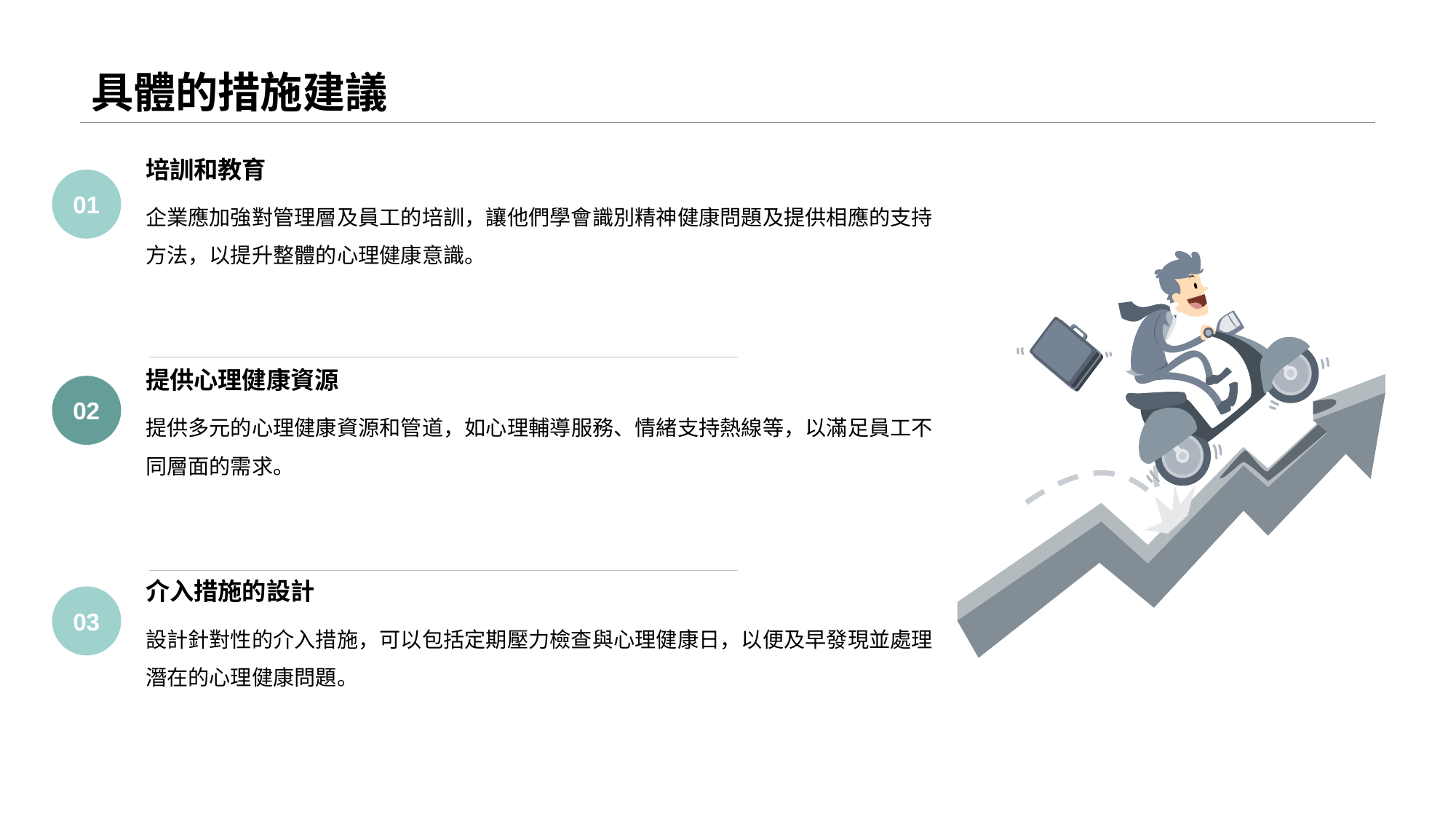

# 具體的措施建議
培訓和教育
01
企業應加強對管理層及員工的培訓，讓他們學會識別精神健康問題及提供相應的支持方法，以提升整體的心理健康意識。

提供心理健康資源
02
提供多元的心理健康資源和管道，如心理輔導服務、情緒支持熱線等，以滿足員工不同層面的需求。
介入措施的設計
03
設計針對性的介入措施，可以包括定期壓力檢查與心理健康日，以便及早發現並處理潛在的心理健康問題。